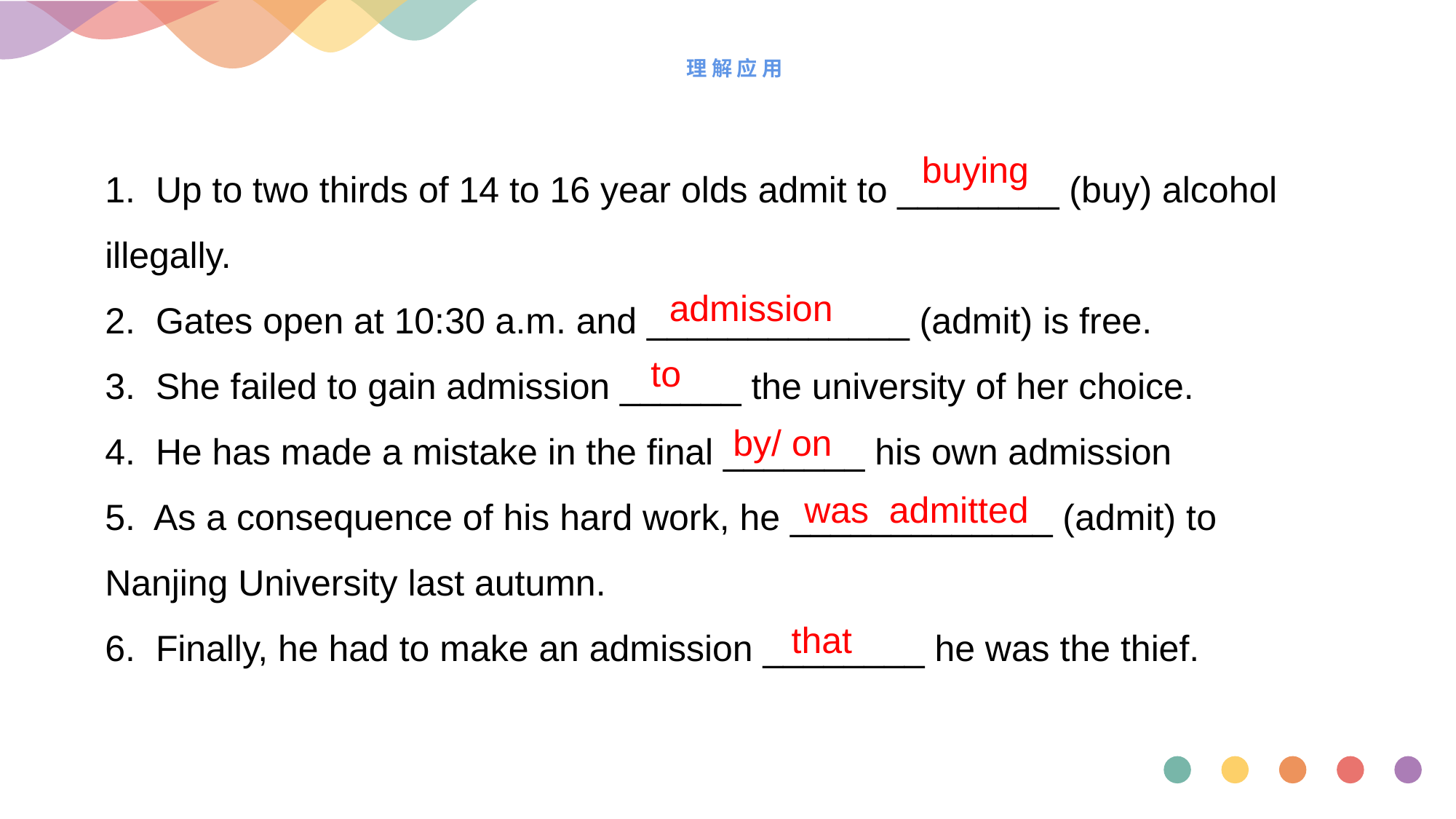

# 理解应用
1.  Up to two thirds of 14 to 16 year olds admit to ________ (buy) alcohol illegally.
2.  Gates open at 10:30 a.m. and _____________ (admit) is free.
3.  She failed to gain admission ______ the university of her choice.
4.  He has made a mistake in the final _______ his own admission
5.  As a consequence of his hard work, he _____________ (admit) to Nanjing University last autumn.
6.  Finally, he had to make an admission ________ he was the thief.
buying
admission
to
by/ on
was  admitted
 that